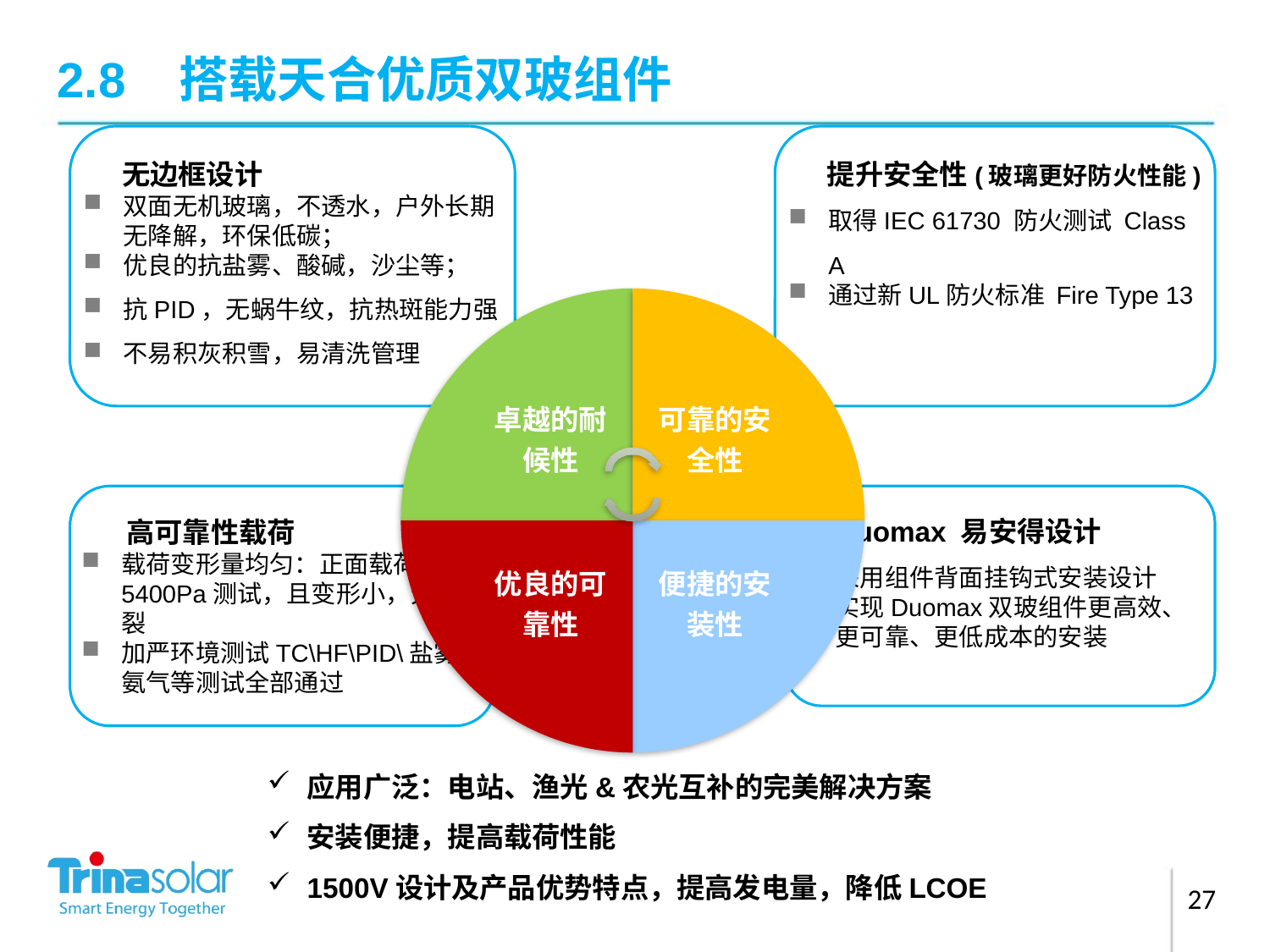

2.8   搭载天合优质双玻组件
     提升安全性(玻璃更好防火性能)
取得IEC 61730 防火测试 Class A
通过新UL防火标准 Fire Type 13

     无边框设计
双面无机玻璃，不透水，户外长期无降解，环保低碳；
优良的抗盐雾、酸碱，沙尘等；
抗PID，无蜗牛纹，抗热斑能力强
不易积灰积雪，易清洗管理
卓越的耐候性
可靠的安全性
      高可靠性载荷
载荷变形量均匀：正面载荷通过5400Pa测试，且变形小，无隐裂
加严环境测试TC\HF\PID\盐雾\氨气等测试全部通过
Duomax 易安得设计
采用组件背面挂钩式安装设计
实现Duomax双玻组件更高效、更可靠、更低成本的安装
应用广泛：电站、渔光&农光互补的完美解决方案
安装便捷，提高载荷性能
1500V设计及产品优势特点，提高发电量，降低LCOE
27